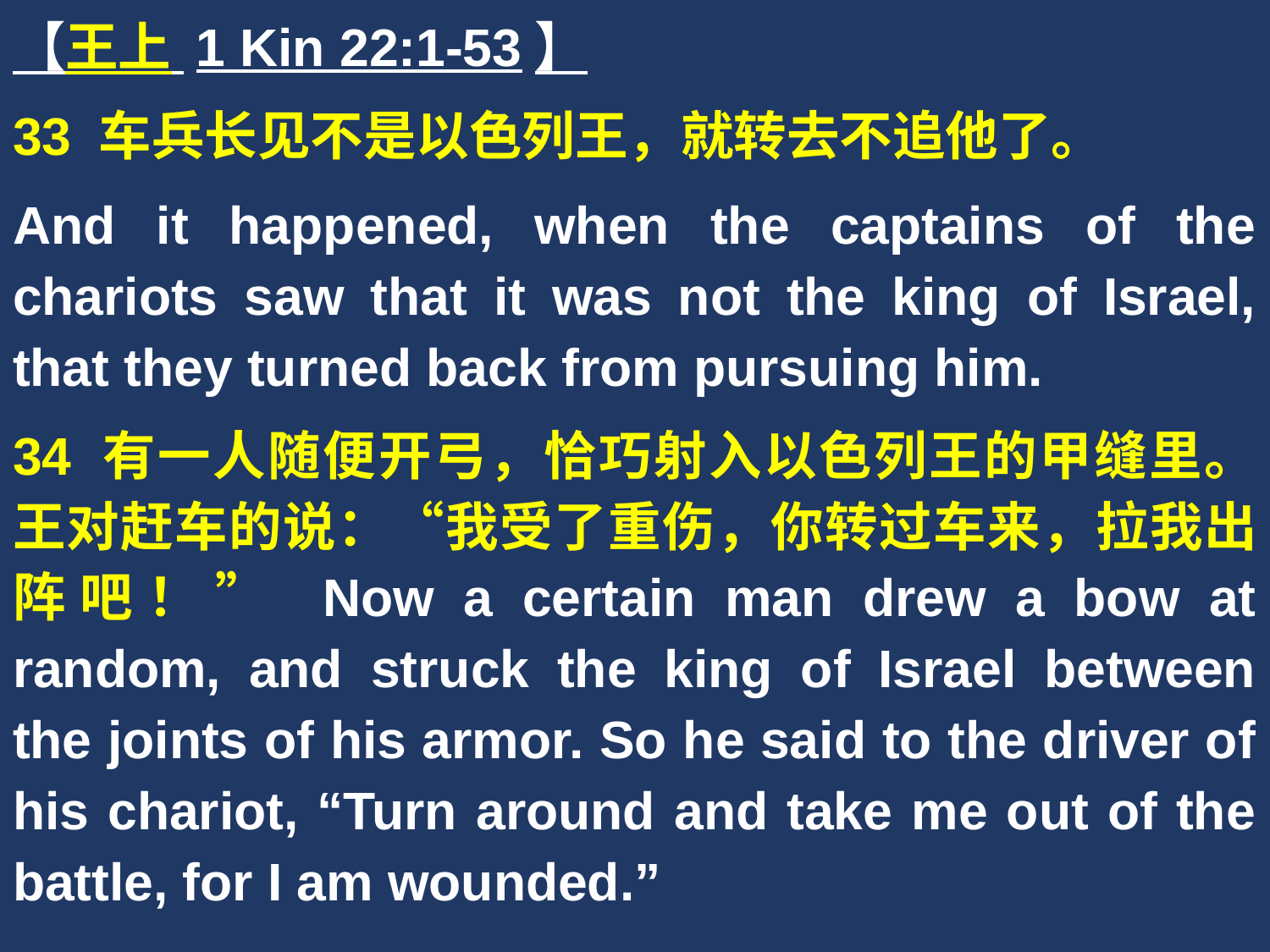

【王上 1 Kin 22:1-53】
33 车兵长见不是以色列王，就转去不追他了。
And it happened, when the captains of the chariots saw that it was not the king of Israel, that they turned back from pursuing him.
34 有一人随便开弓，恰巧射入以色列王的甲缝里。王对赶车的说：“我受了重伤，你转过车来，拉我出阵吧！” Now a certain man drew a bow at random, and struck the king of Israel between the joints of his armor. So he said to the driver of his chariot, “Turn around and take me out of the battle, for I am wounded.”